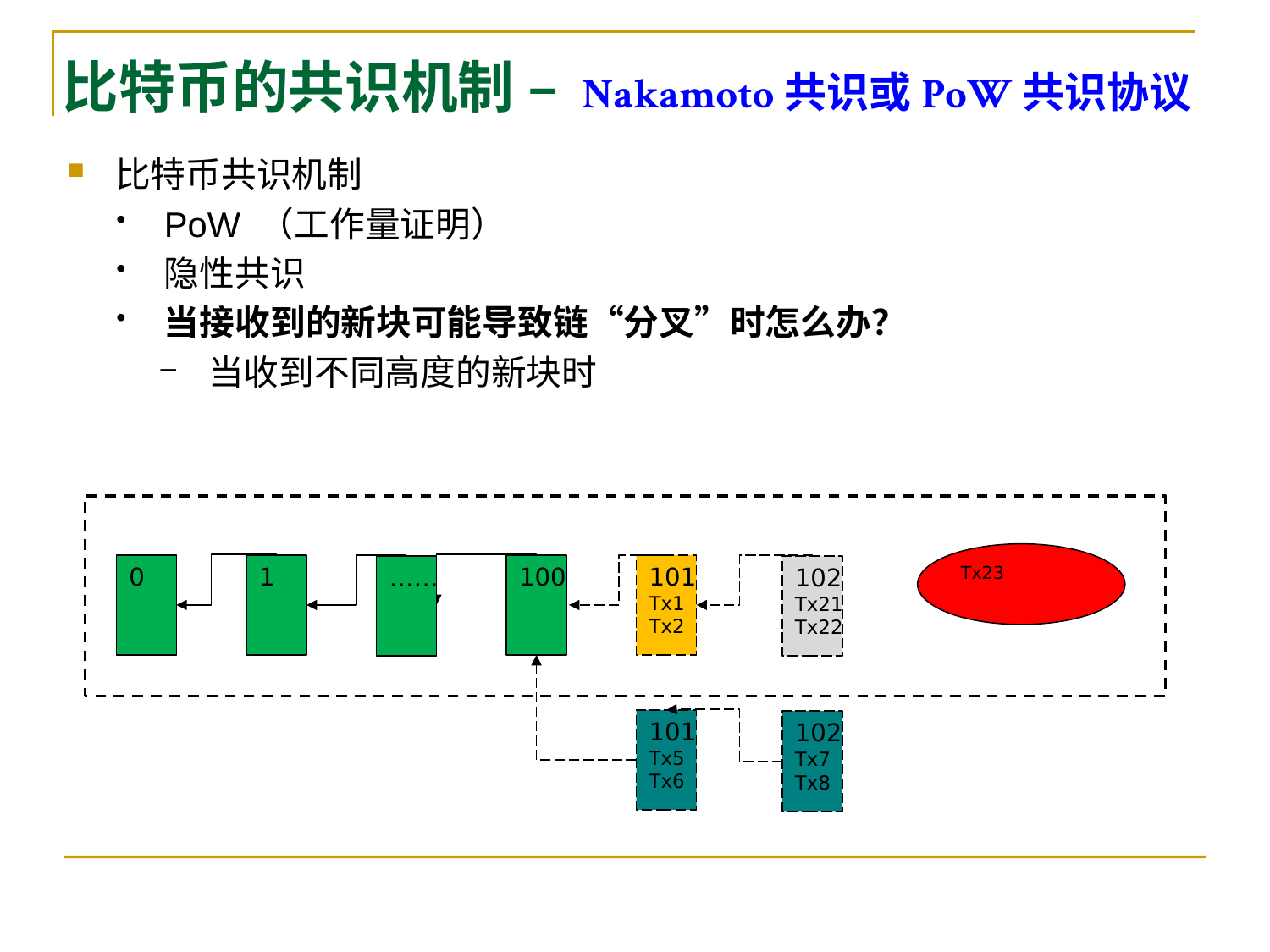

比特币的共识机制 – Nakamoto共识或PoW共识协议
比特币共识机制
PoW （工作量证明）
隐性共识
当接收到的新块可能导致链“分叉”时怎么办？
当收到不同高度的新块时

Tx23
101
Tx1
Tx2
100
0
1
……
102
Tx21
Tx22
101
Tx5
Tx6
102
Tx7
Tx8